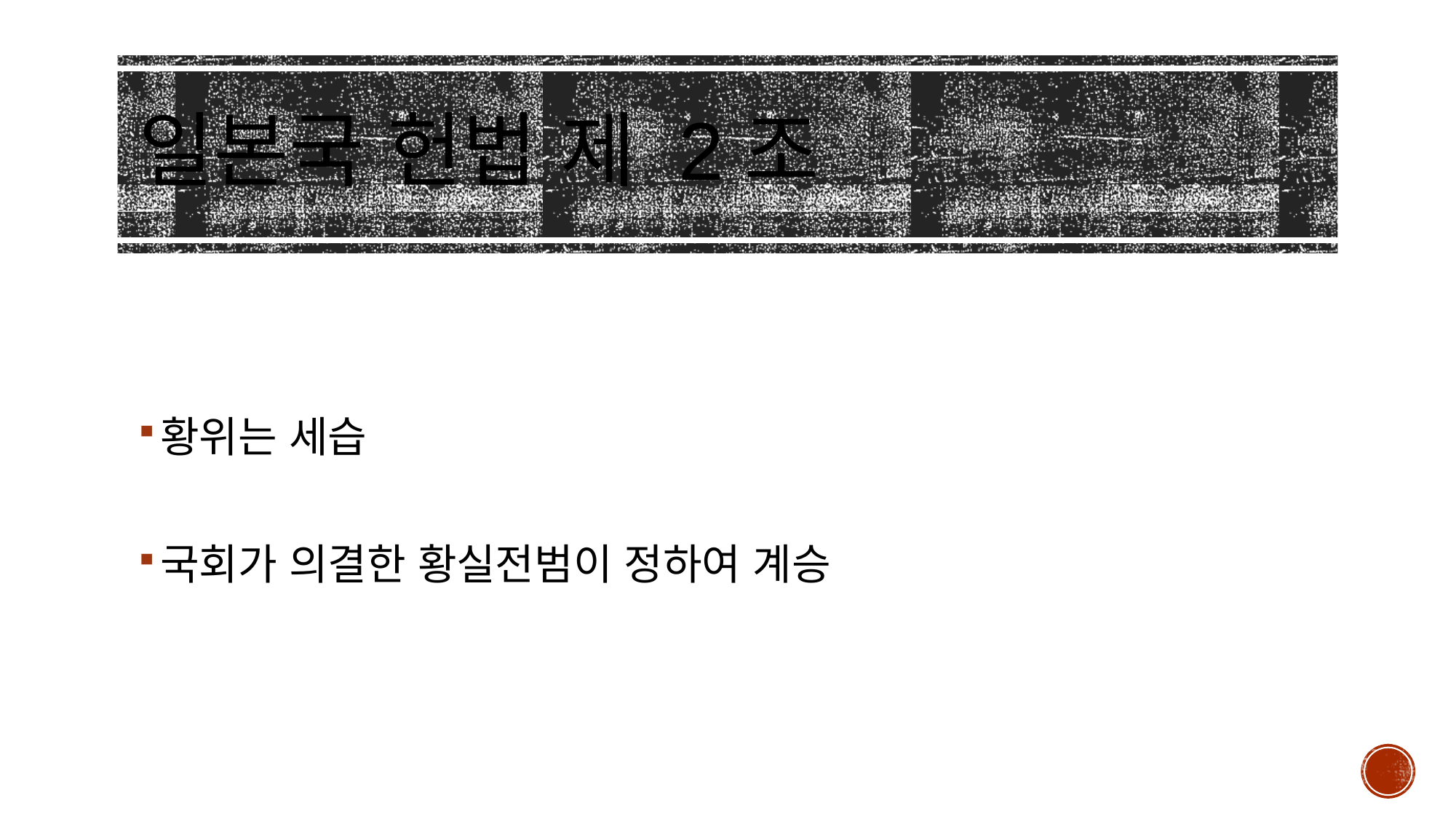

# 일본국 헌법 제 2조

황위는 세습

국회가 의결한 황실전범이 정하여 계승